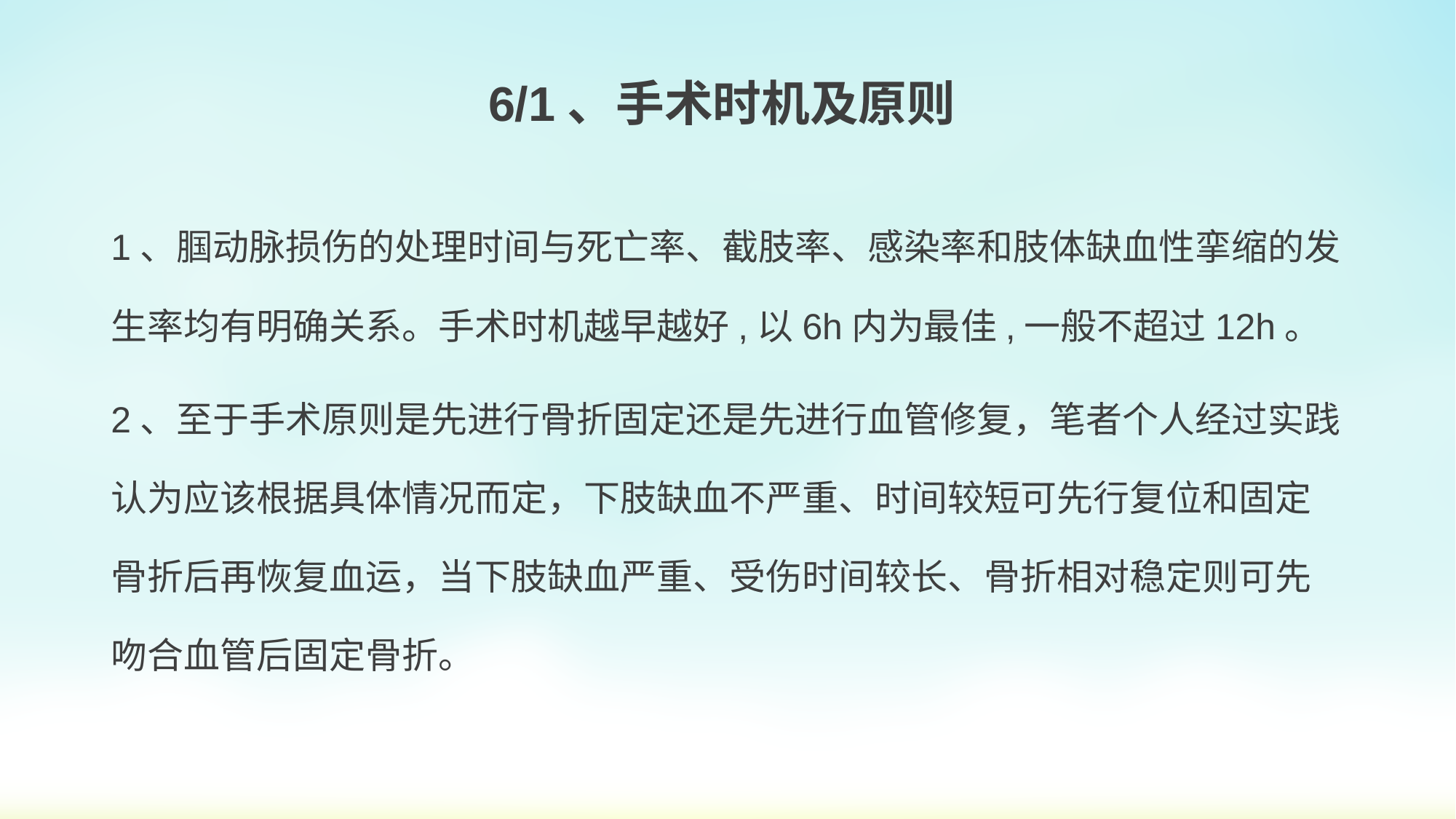

# 6/1、手术时机及原则
1、腘动脉损伤的处理时间与死亡率、截肢率、感染率和肢体缺血性挛缩的发生率均有明确关系。手术时机越早越好,以6h内为最佳,一般不超过12h。
2、至于手术原则是先进行骨折固定还是先进行血管修复，笔者个人经过实践认为应该根据具体情况而定，下肢缺血不严重、时间较短可先行复位和固定骨折后再恢复血运，当下肢缺血严重、受伤时间较长、骨折相对稳定则可先吻合血管后固定骨折。